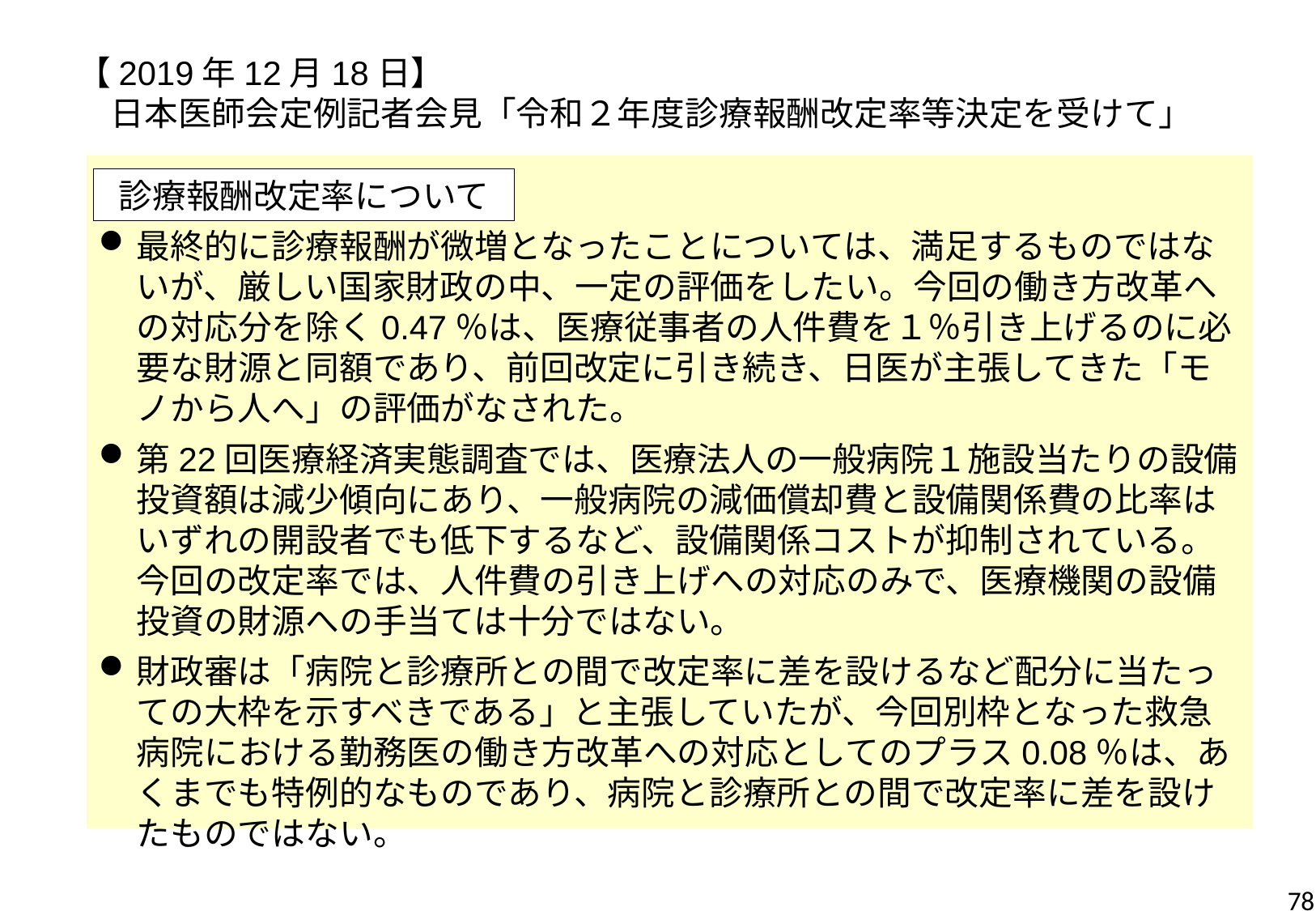

【2019年12月18日】
　日本医師会定例記者会見「令和２年度診療報酬改定率等決定を受けて」

最終的に診療報酬が微増となったことについては、満足するものではないが、厳しい国家財政の中、一定の評価をしたい。今回の働き方改革への対応分を除く0.47％は、医療従事者の人件費を１％引き上げるのに必要な財源と同額であり、前回改定に引き続き、日医が主張してきた「モノから人へ」の評価がなされた。
第22回医療経済実態調査では、医療法人の一般病院１施設当たりの設備投資額は減少傾向にあり、一般病院の減価償却費と設備関係費の比率はいずれの開設者でも低下するなど、設備関係コストが抑制されている。今回の改定率では、人件費の引き上げへの対応のみで、医療機関の設備投資の財源への手当ては十分ではない。
財政審は「病院と診療所との間で改定率に差を設けるなど配分に当たっての大枠を示すべきである」と主張していたが、今回別枠となった救急病院における勤務医の働き方改革への対応としてのプラス0.08％は、あくまでも特例的なものであり、病院と診療所との間で改定率に差を設けたものではない。
診療報酬改定率について
78